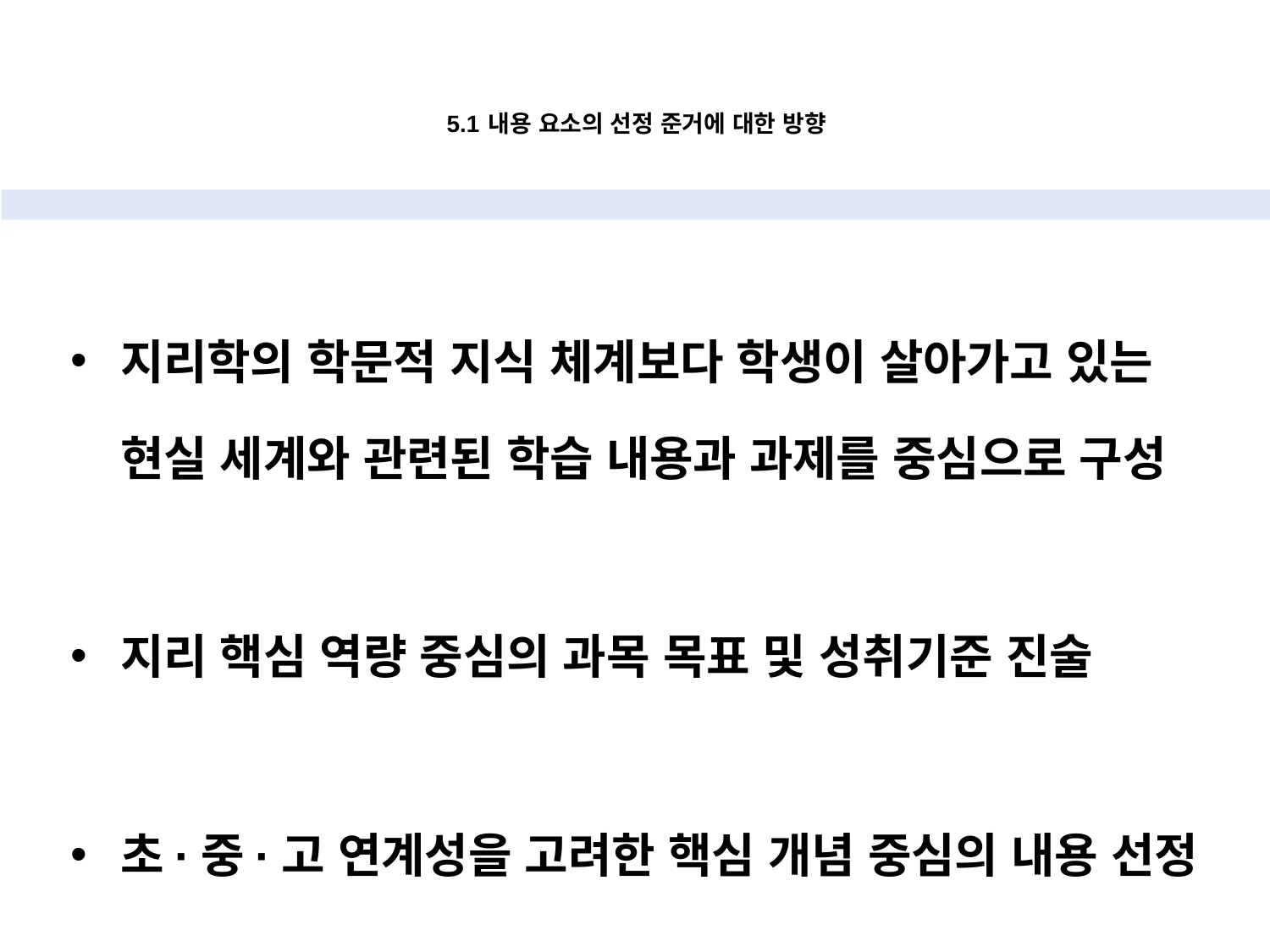

# 5.1 내용 요소의 선정 준거에 대한 방향

지리학의 학문적 지식 체계보다 학생이 살아가고 있는 현실 세계와 관련된 학습 내용과 과제를 중심으로 구성

지리 핵심 역량 중심의 과목 목표 및 성취기준 진술

초·중·고 연계성을 고려한 핵심 개념 중심의 내용 선정